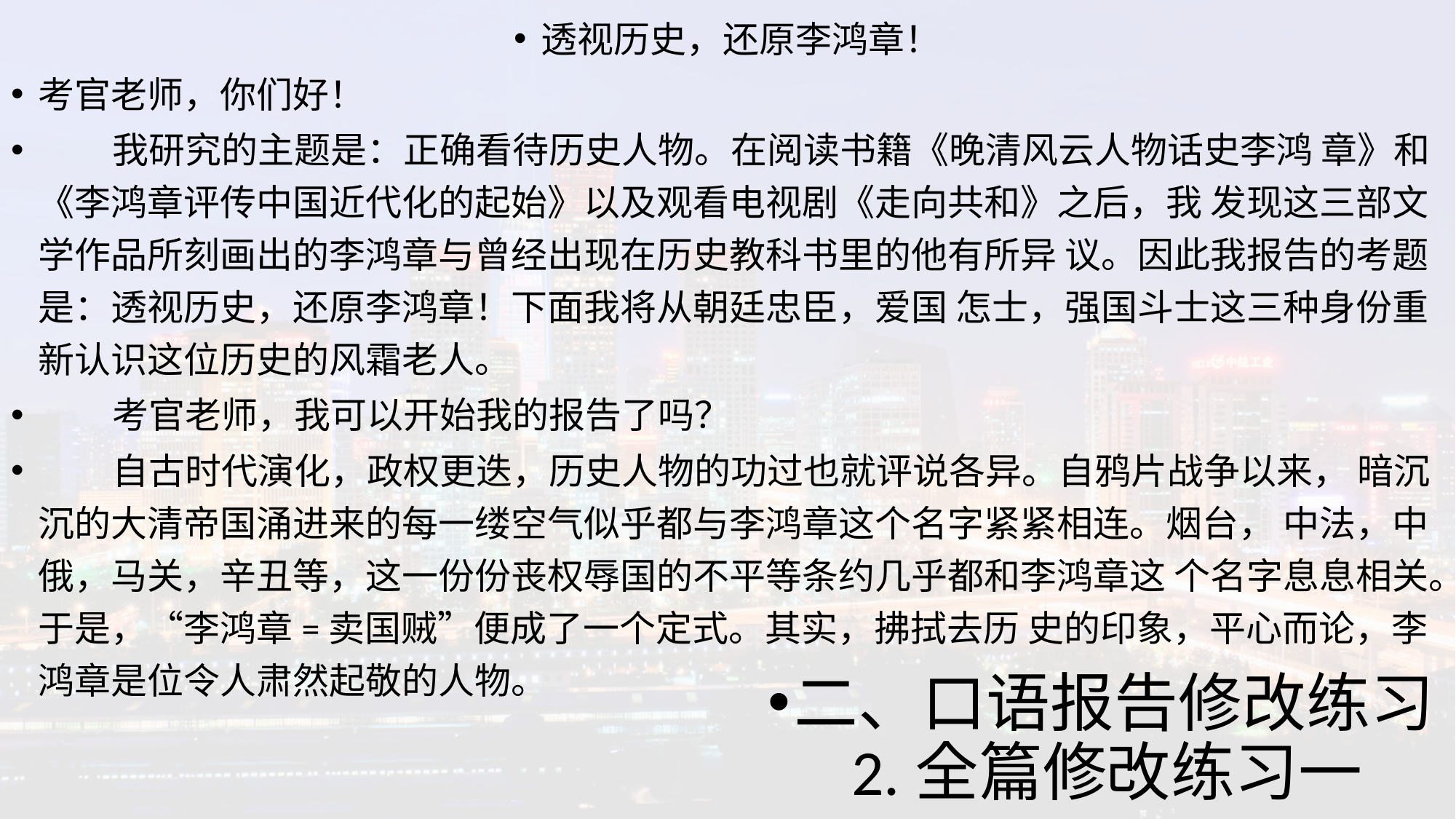

透视历史，还原李鸿章！
考官老师，你们好！
        我研究的主题是：正确看待历史人物。在阅读书籍《晚清风云人物话史李鸿 章》和《李鸿章评传中国近代化的起始》以及观看电视剧《走向共和》之后，我 发现这三部文学作品所刻画出的李鸿章与曾经出现在历史教科书里的他有所异 议。因此我报告的考题是：透视历史，还原李鸿章！下面我将从朝廷忠臣，爱国 怎士，强国斗士这三种身份重新认识这位历史的风霜老人。
        考官老师，我可以开始我的报告了吗？
        自古时代演化，政权更迭，历史人物的功过也就评说各异。自鸦片战争以来， 暗沉沉的大清帝国涌进来的每一缕空气似乎都与李鸿章这个名字紧紧相连。烟台， 中法，中俄，马关，辛丑等，这一份份丧权辱国的不平等条约几乎都和李鸿章这 个名字息息相关。于是，“李鸿章=卖国贼”便成了一个定式。其实，拂拭去历 史的印象，平心而论，李鸿章是位令人肃然起敬的人物。
# 二、口语报告修改练习 2.全篇修改练习一